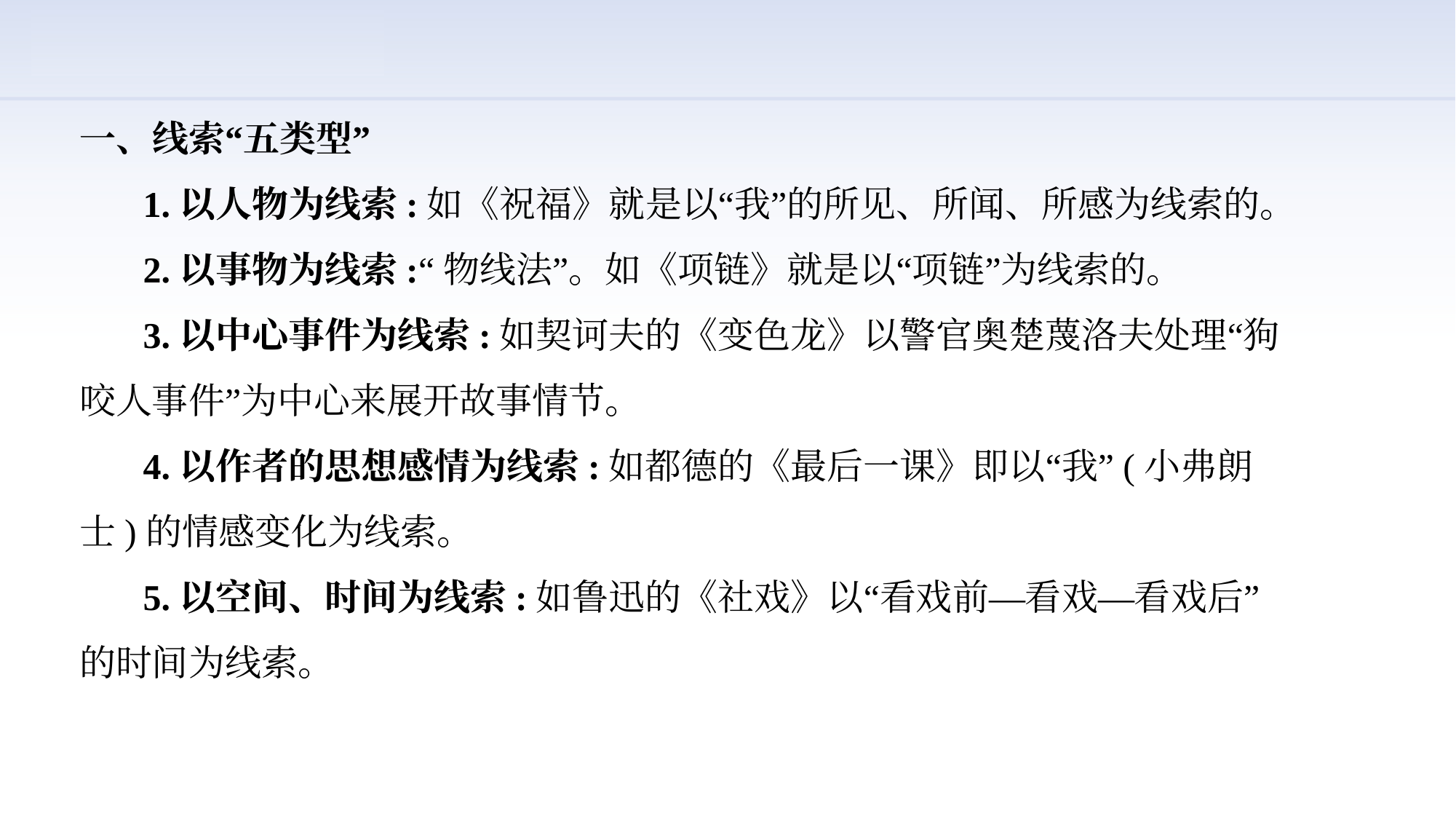

一、线索“五类型”
       1.以人物为线索:如《祝福》就是以“我”的所见、所闻、所感为线索的。
       2.以事物为线索:“物线法”。如《项链》就是以“项链”为线索的。
       3.以中心事件为线索:如契诃夫的《变色龙》以警官奥楚蔑洛夫处理“狗咬人事件”为中心来展开故事情节。
       4.以作者的思想感情为线索:如都德的《最后一课》即以“我”(小弗朗士)的情感变化为线索。
       5.以空间、时间为线索:如鲁迅的《社戏》以“看戏前—看戏—看戏后”的时间为线索。